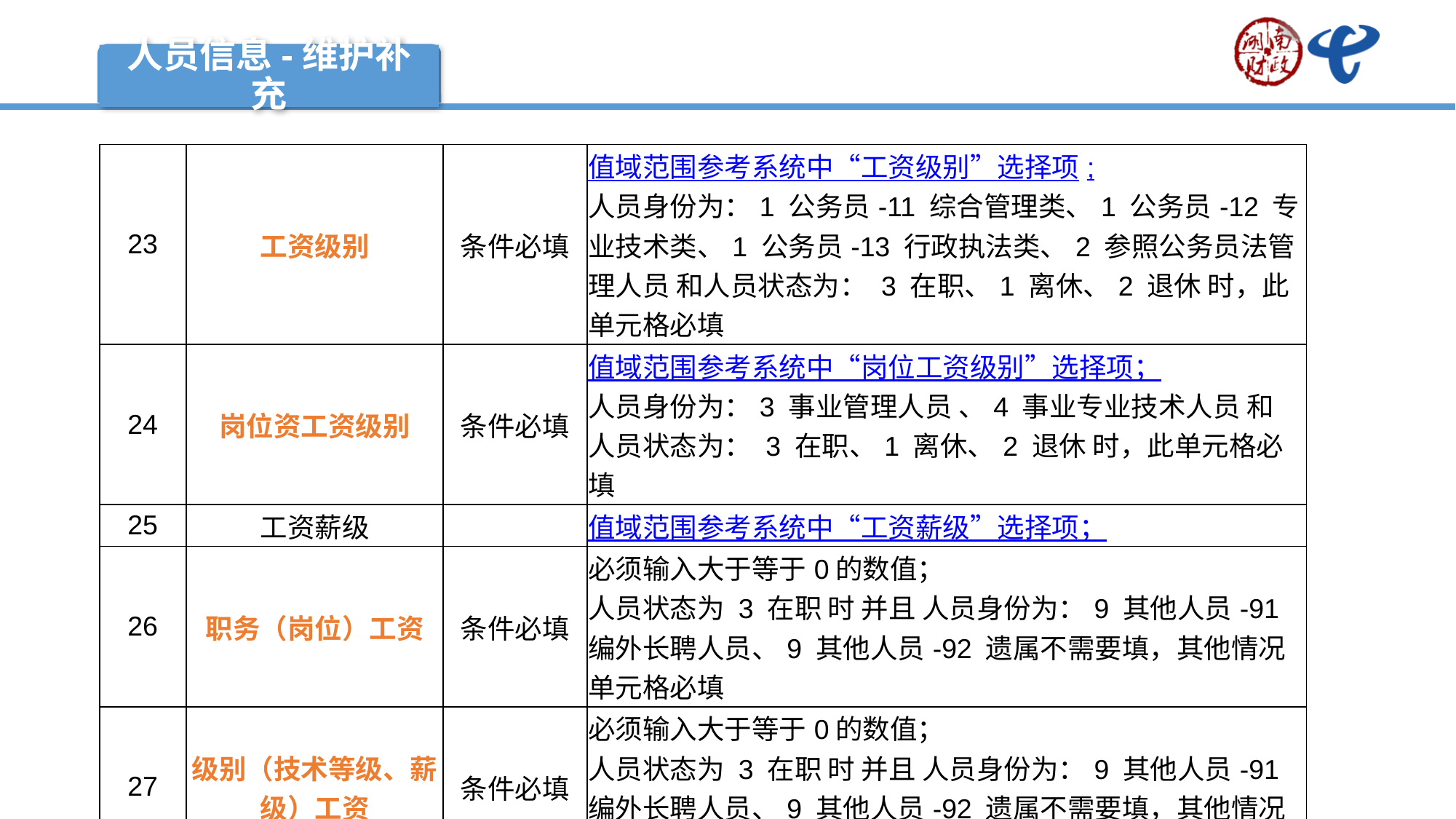

人员信息-维护补充
| 23 | 工资级别 | 条件必填 | 值域范围参考系统中“工资级别”选择项; 人员身份为：1 公务员-11 综合管理类、1 公务员-12 专业技术类、1 公务员-13 行政执法类、2 参照公务员法管理人员 和人员状态为： 3 在职、1 离休、2 退休 时，此单元格必填 |
| --- | --- | --- | --- |
| 24 | 岗位资工资级别 | 条件必填 | 值域范围参考系统中“岗位工资级别”选择项； 人员身份为：3 事业管理人员 、4 事业专业技术人员 和 人员状态为： 3 在职、1 离休、2 退休 时，此单元格必填 |
| 25 | 工资薪级 |  | 值域范围参考系统中“工资薪级”选择项； |
| 26 | 职务（岗位）工资 | 条件必填 | 必须输入大于等于0的数值； 人员状态为 3 在职 时 并且 人员身份为：9 其他人员-91 编外长聘人员、9 其他人员-92 遗属不需要填，其他情况单元格必填 |
| 27 | 级别（技术等级、薪级）工资 | 条件必填 | 必须输入大于等于0的数值； 人员状态为 3 在职 时 并且 人员身份为：9 其他人员-91 编外长聘人员、9 其他人员-92 遗属不需要填，其他情况单元格必填 |